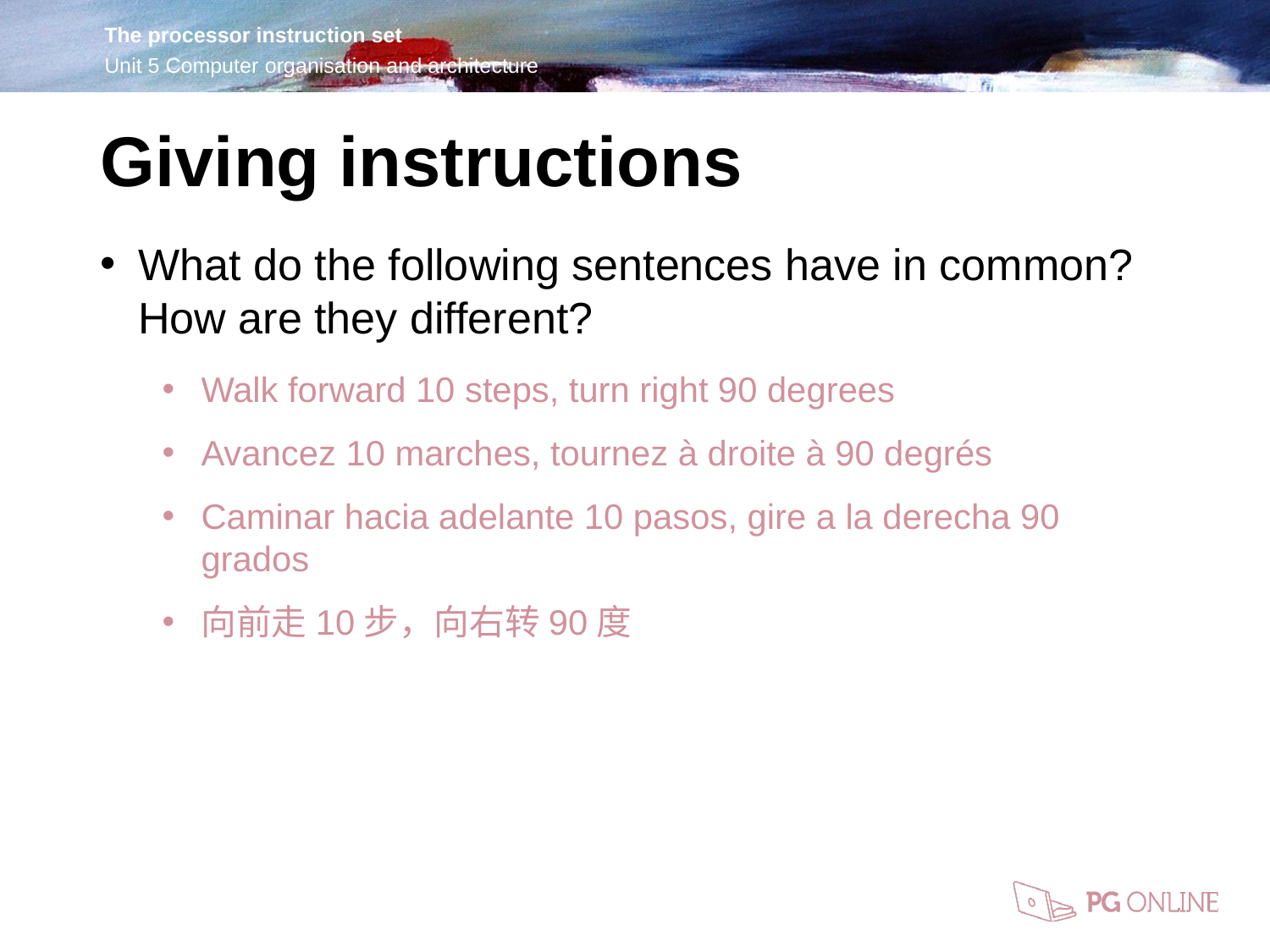

Giving instructions
What do the following sentences have in common? How are they different?
Walk forward 10 steps, turn right 90 degrees
Avancez 10 marches, tournez à droite à 90 degrés
Caminar hacia adelante 10 pasos, gire a la derecha 90 grados
向前走10步，向右转90度